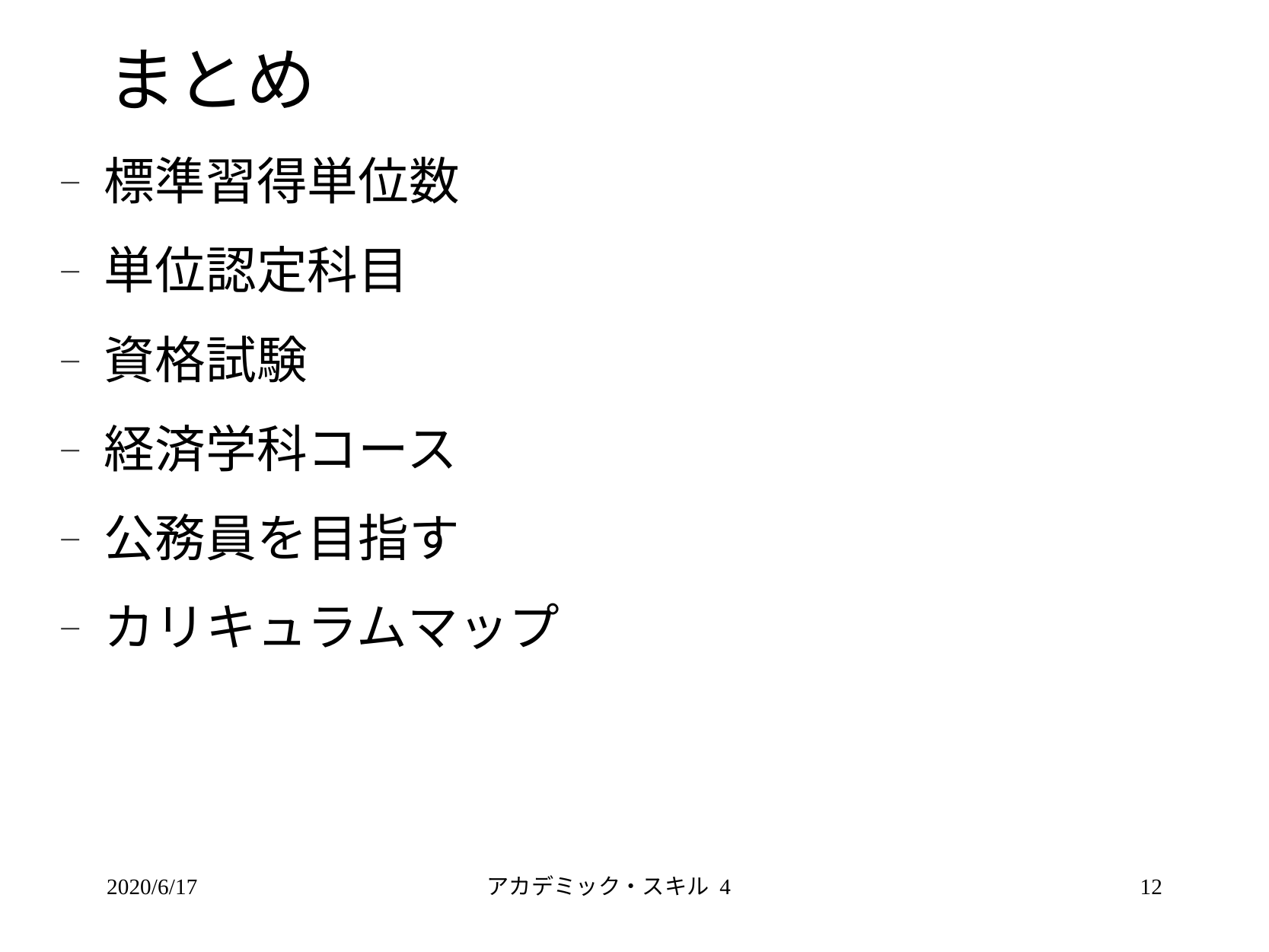

# まとめ
標準習得単位数
単位認定科目
資格試験
経済学科コース
公務員を目指す
カリキュラムマップ
2020/6/17
アカデミック・スキル 4
12